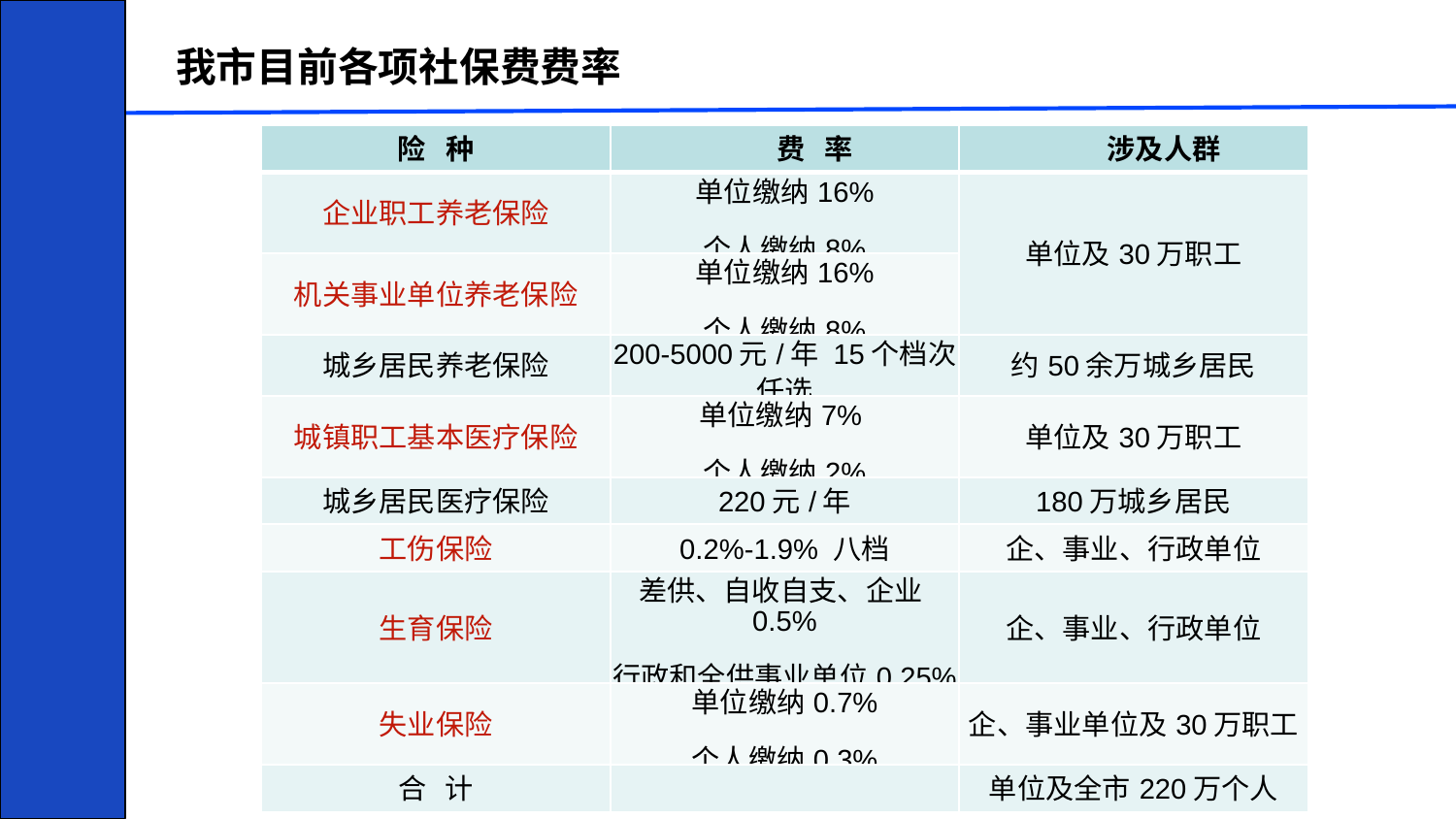

我市目前各项社保费费率

| 险 种 | 费 率 | 涉及人群 |
| --- | --- | --- |
| 企业职工养老保险 | 单位缴纳16% 个人缴纳8% | 单位及30万职工 |
| 机关事业单位养老保险 | 单位缴纳16% 个人缴纳8% |  |
| 城乡居民养老保险 | 200-5000元/年 15个档次任选 | 约50余万城乡居民 |
| 城镇职工基本医疗保险 | 单位缴纳7% 个人缴纳2% | 单位及30万职工 |
| 城乡居民医疗保险 | 220元/年 | 180万城乡居民 |
| 工伤保险 | 0.2%-1.9% 八档 | 企、事业、行政单位 |
| 生育保险 | 差供、自收自支、企业0.5% 行政和全供事业单位0.25% | 企、事业、行政单位 |
| 失业保险 | 单位缴纳0.7% 个人缴纳0.3% | 企、事业单位及30万职工 |
| 合 计 |  | 单位及全市220万个人 |